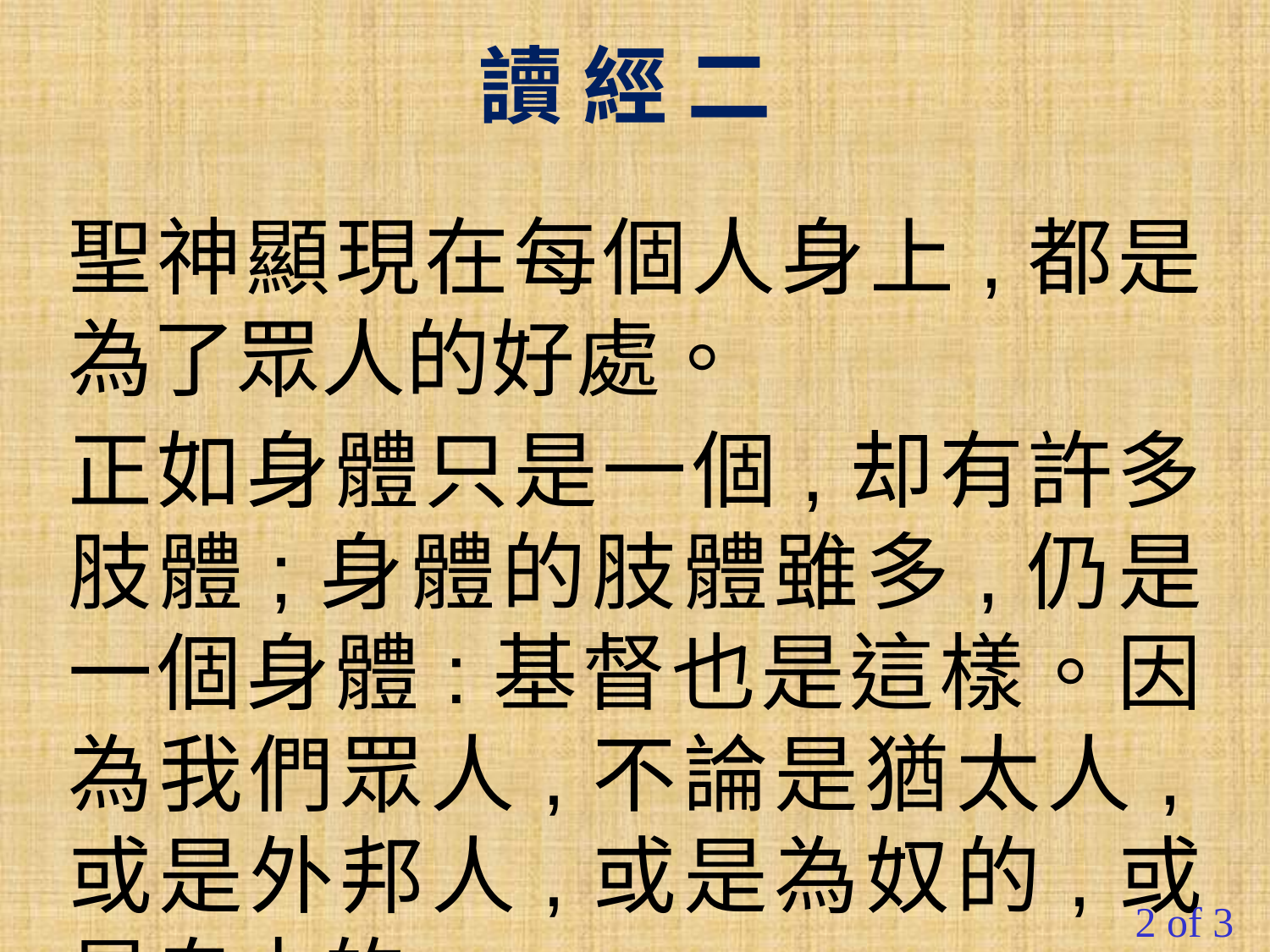

讀 經 二

聖神顯現在每個人身上,都是為了眾人的好處。
正如身體只是一個,却有許多肢體;身體的肢體雖多,仍是一個身體:基督也是這樣。因為我們眾人,不論是猶太人,或是外邦人,或是為奴的,或是自由的,
2 of 3